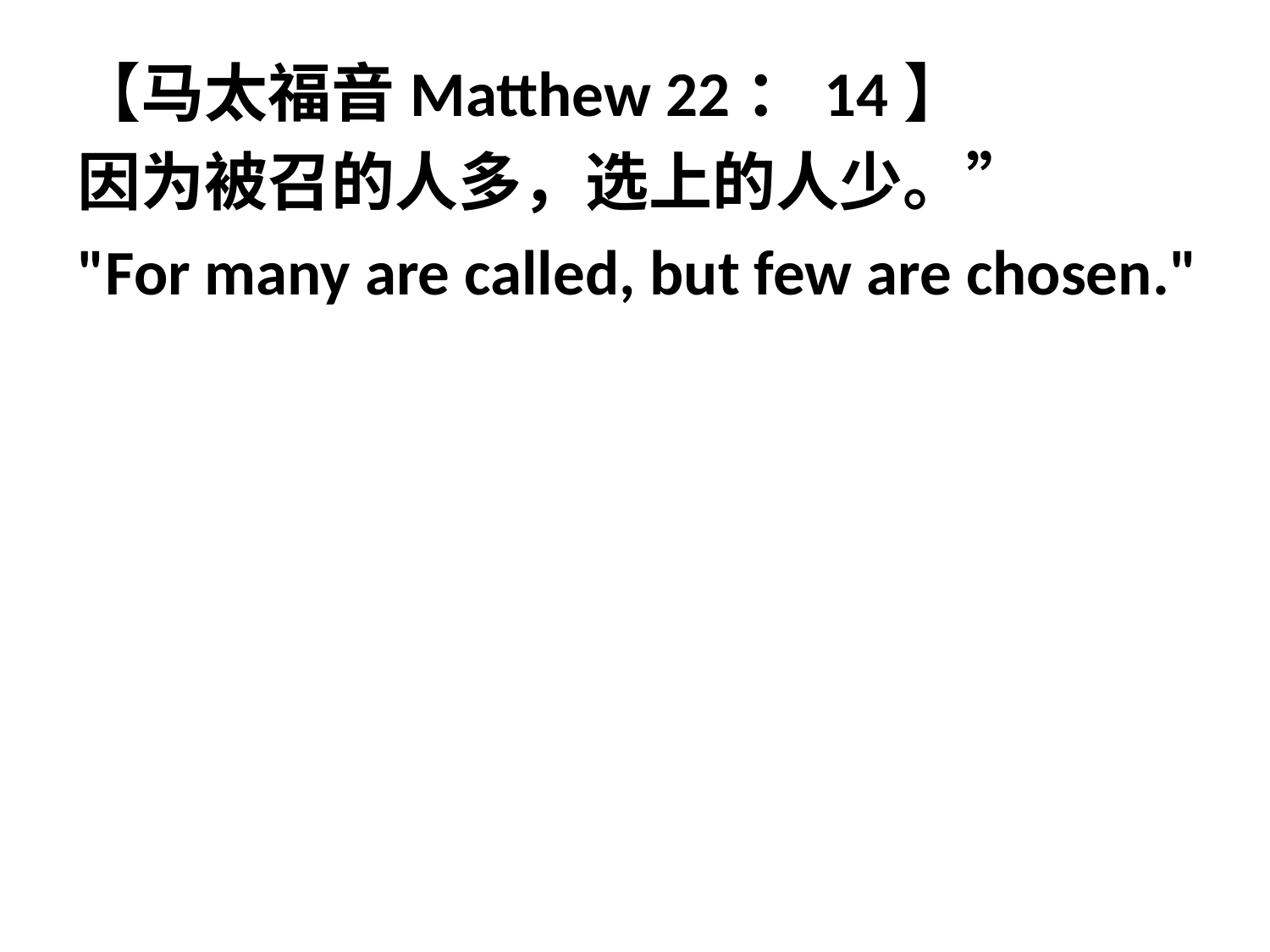

【马太福音Matthew 22：14】
因为被召的人多，选上的人少。”
"For many are called, but few are chosen."